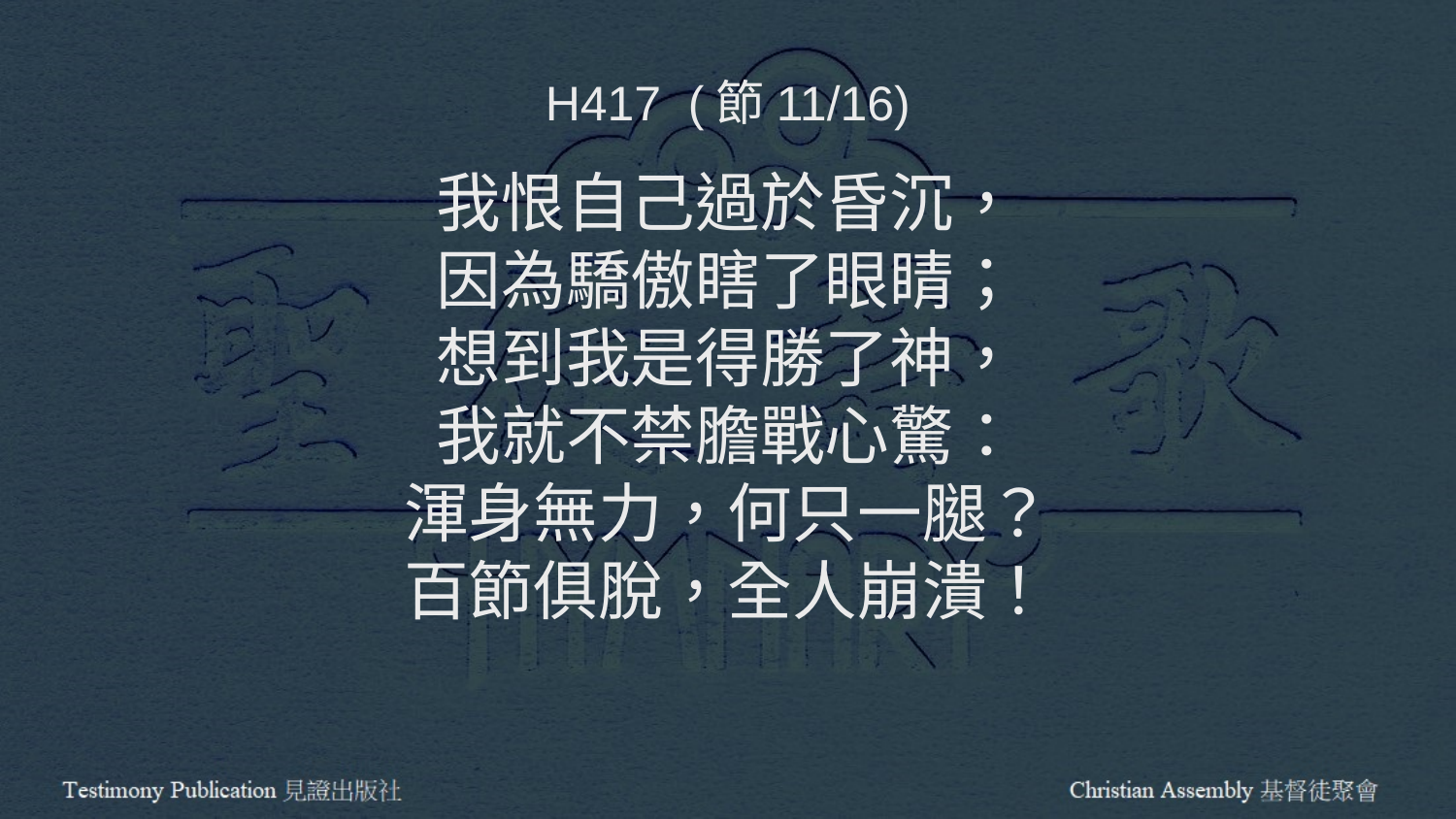

H417  (節11/16)

我恨自己過於昏沉，
因為驕傲瞎了眼睛；
想到我是得勝了神，
我就不禁膽戰心驚：
渾身無力，何只一腿？
百節俱脫，全人崩潰！